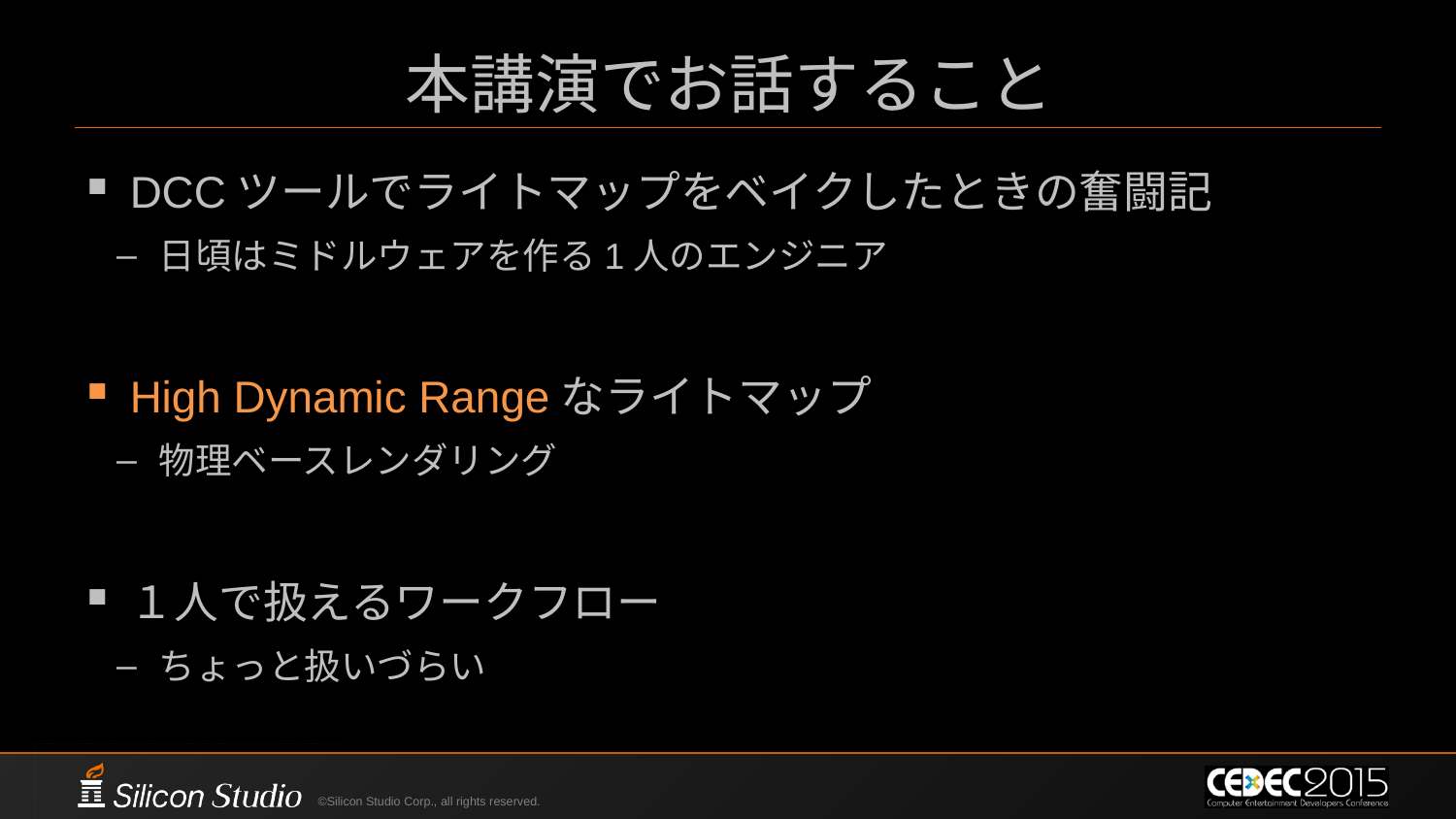

# 本講演でお話すること
DCCツールでライトマップをベイクしたときの奮闘記
日頃はミドルウェアを作る1人のエンジニア

High Dynamic Rangeなライトマップ
物理ベースレンダリング

１人で扱えるワークフロー
ちょっと扱いづらい